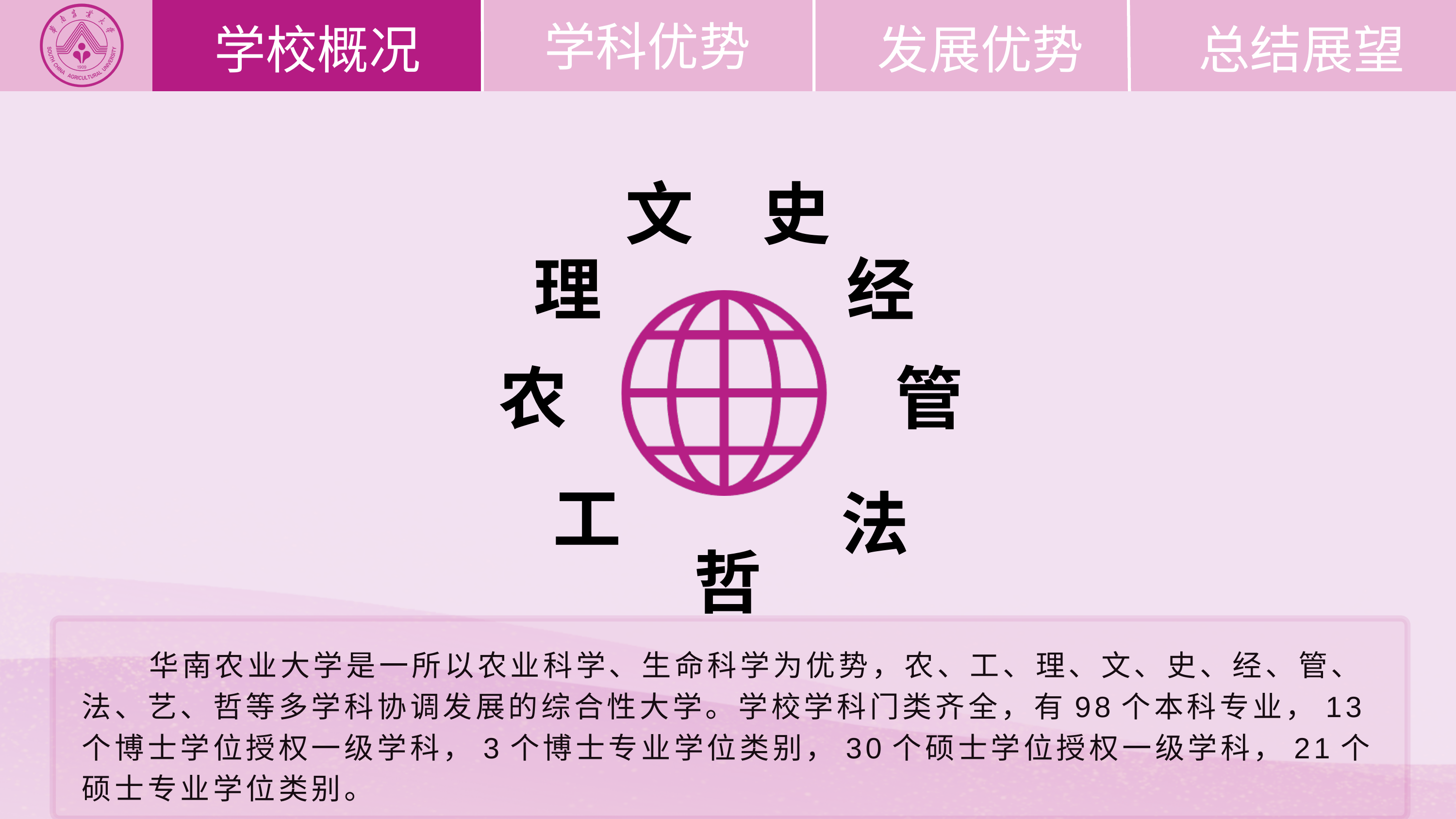

学科优势
学校概况
发展优势
总结展望
文
史
理
经

农
管
工
法

哲

      华南农业大学是一所以农业科学、生命科学为优势，农、工、理、文、史、经、管、法、艺、哲等多学科协调发展的综合性大学。学校学科门类齐全，有98个本科专业，13个博士学位授权一级学科，3个博士专业学位类别，30个硕士学位授权一级学科，21个硕士专业学位类别。